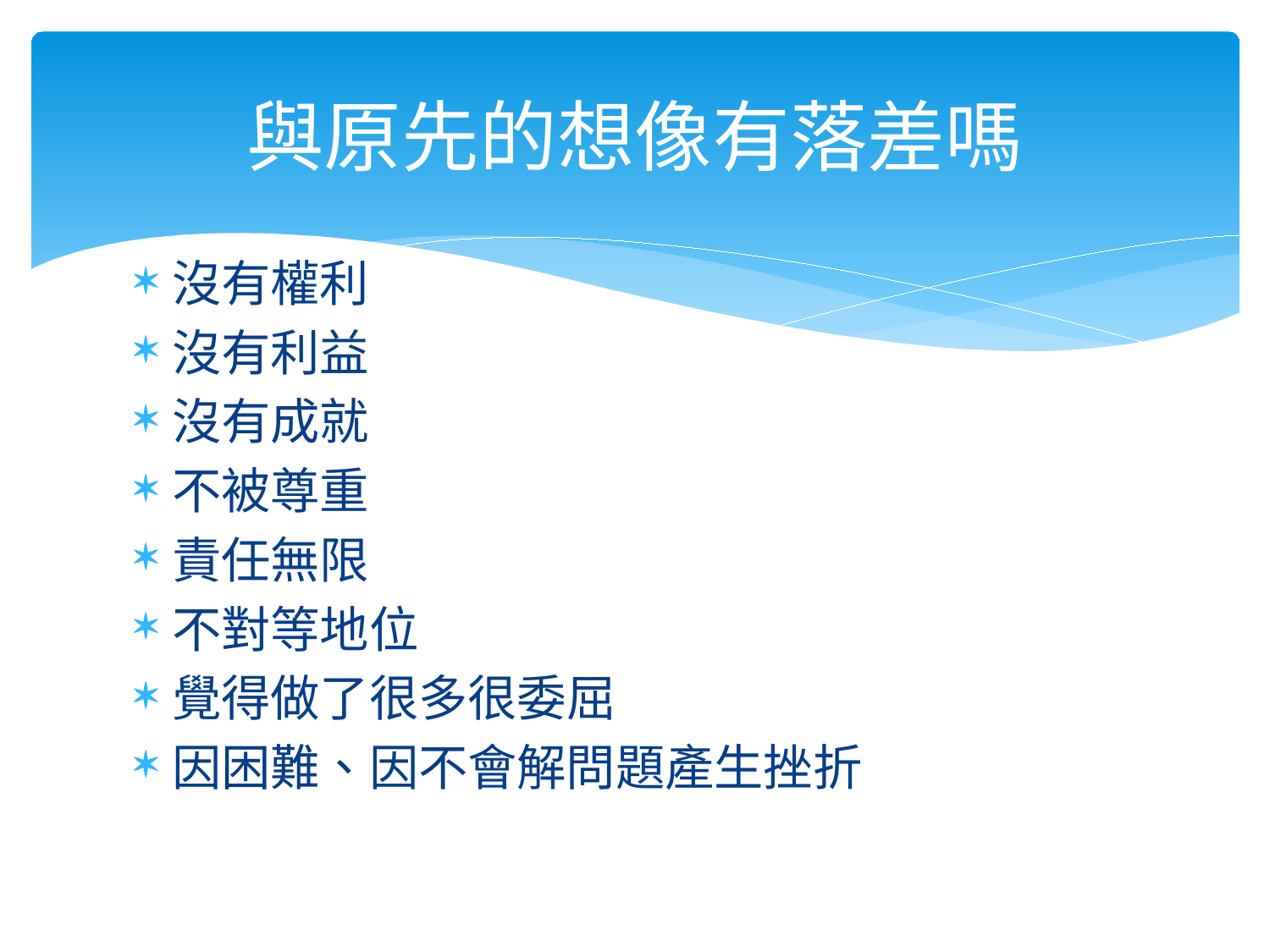

# 與原先的想像有落差嗎
沒有權利
沒有利益
沒有成就
不被尊重
責任無限
不對等地位
覺得做了很多很委屈
因困難、因不會解問題產生挫折